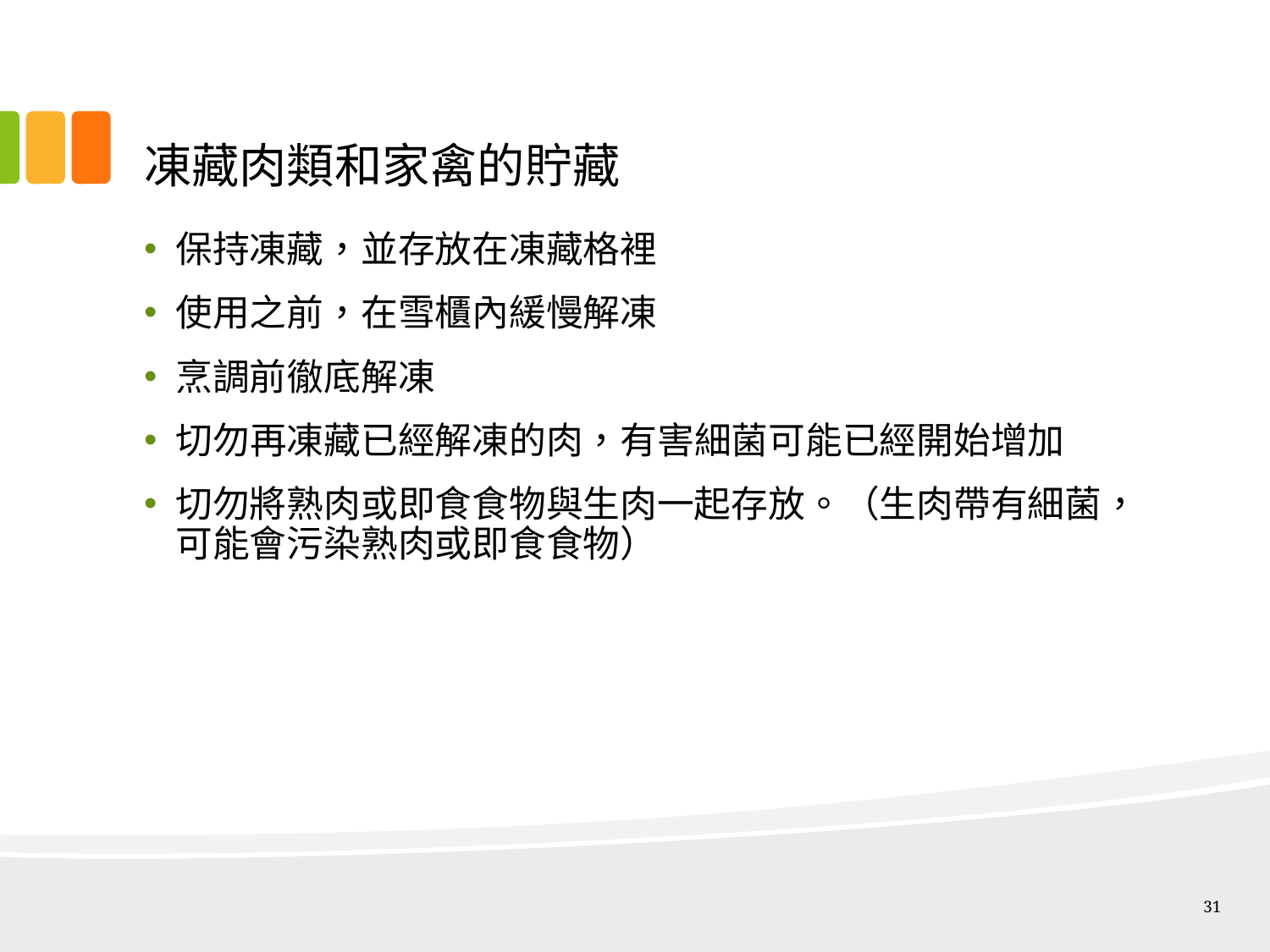

# 凍藏肉類和家禽的貯藏
保持凍藏，並存放在凍藏格裡
使用之前，在雪櫃內緩慢解凍
烹調前徹底解凍
切勿再凍藏已經解凍的肉，有害細菌可能已經開始增加
切勿將熟肉或即食食物與生肉一起存放。（生肉帶有細菌，可能會污染熟肉或即食食物）
31